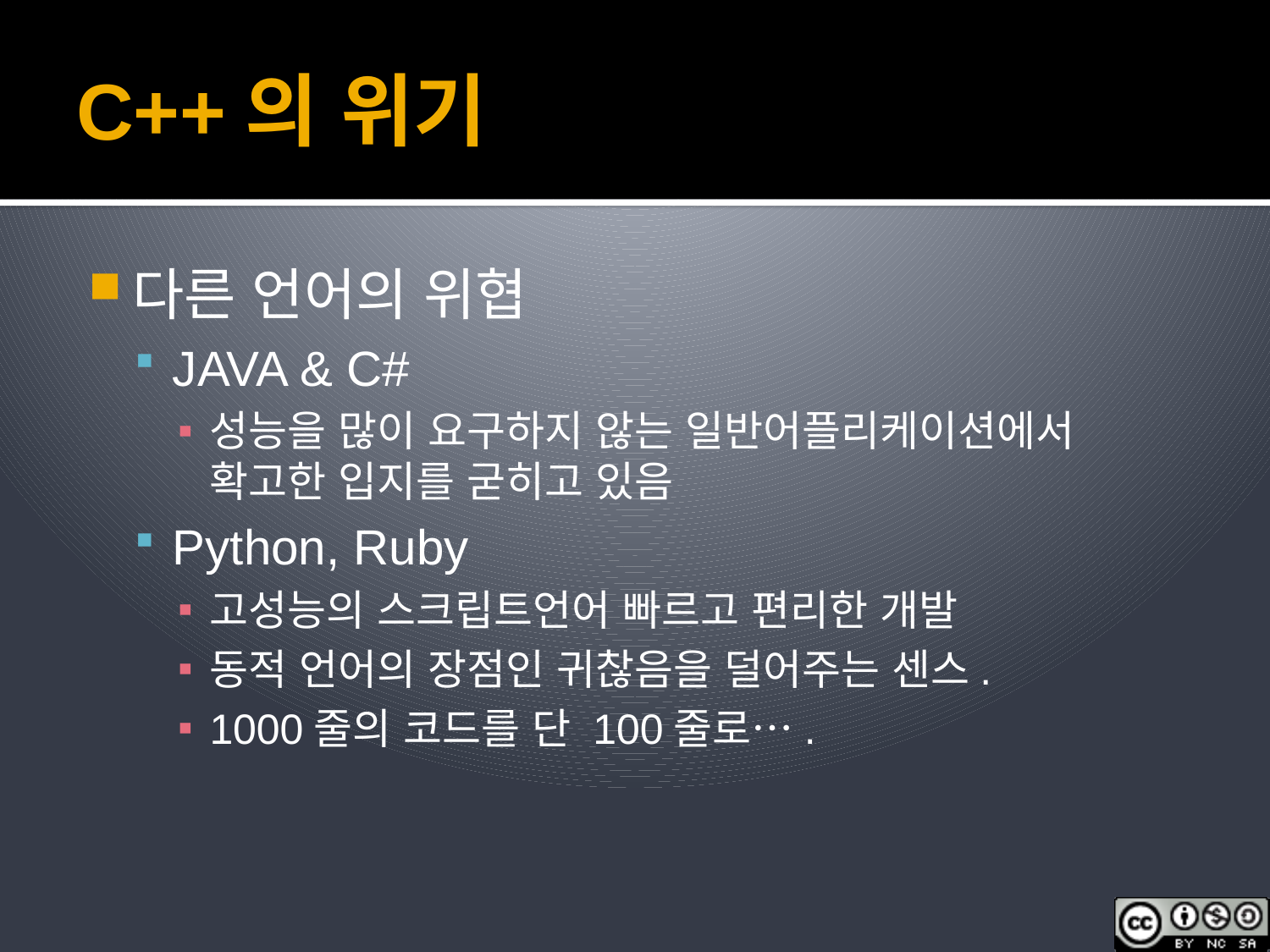

# C++의 위기
다른 언어의 위협
JAVA & C#
성능을 많이 요구하지 않는 일반어플리케이션에서 확고한 입지를 굳히고 있음
Python, Ruby
고성능의 스크립트언어 빠르고 편리한 개발
동적 언어의 장점인 귀찮음을 덜어주는 센스.
1000줄의 코드를 단 100줄로….